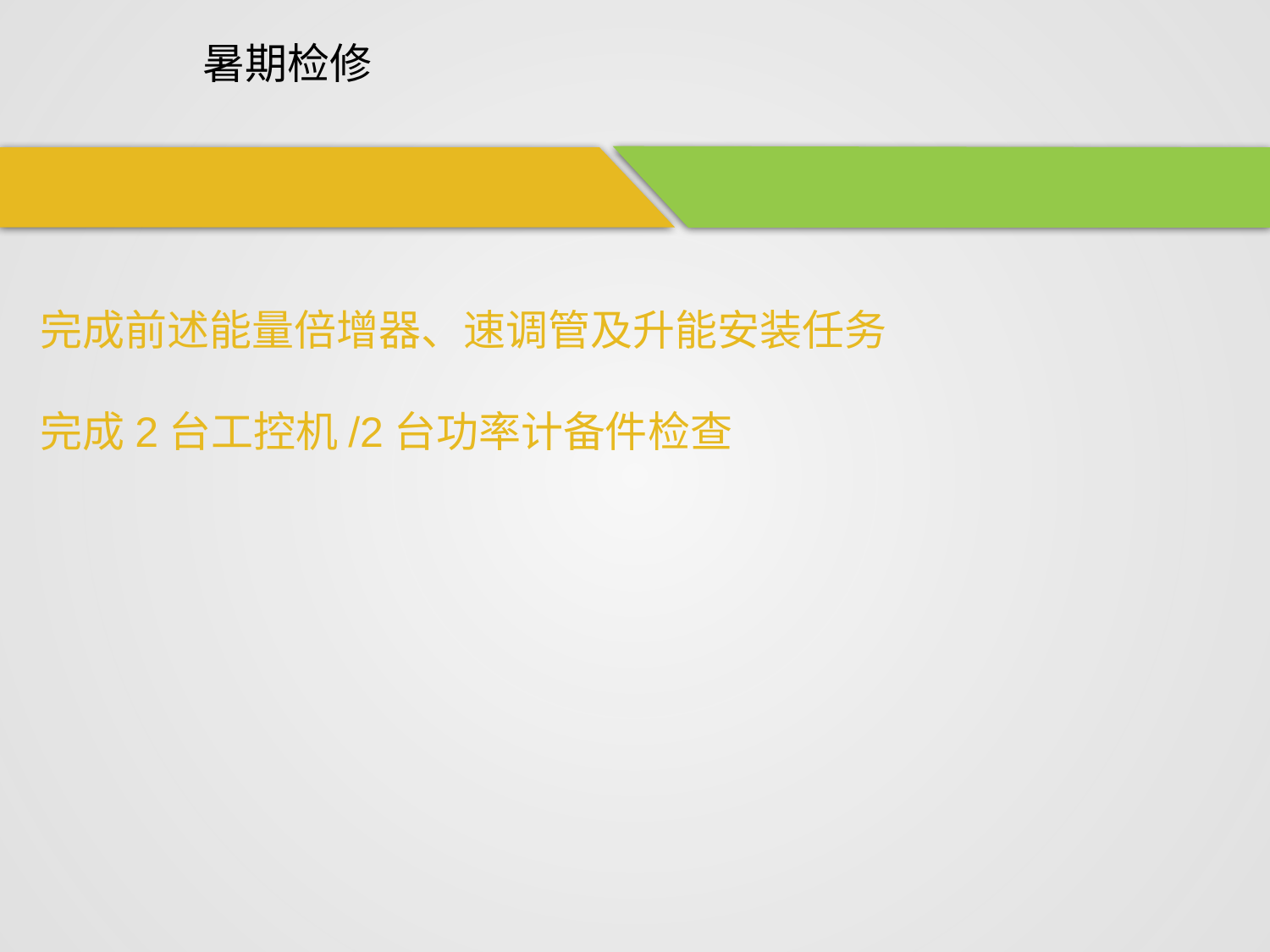

暑期检修

  2024年 · 夏
微波功率采集与传输系统
完成前述能量倍增器、速调管及升能安装任务
完成2台工控机/2台功率计备件检查